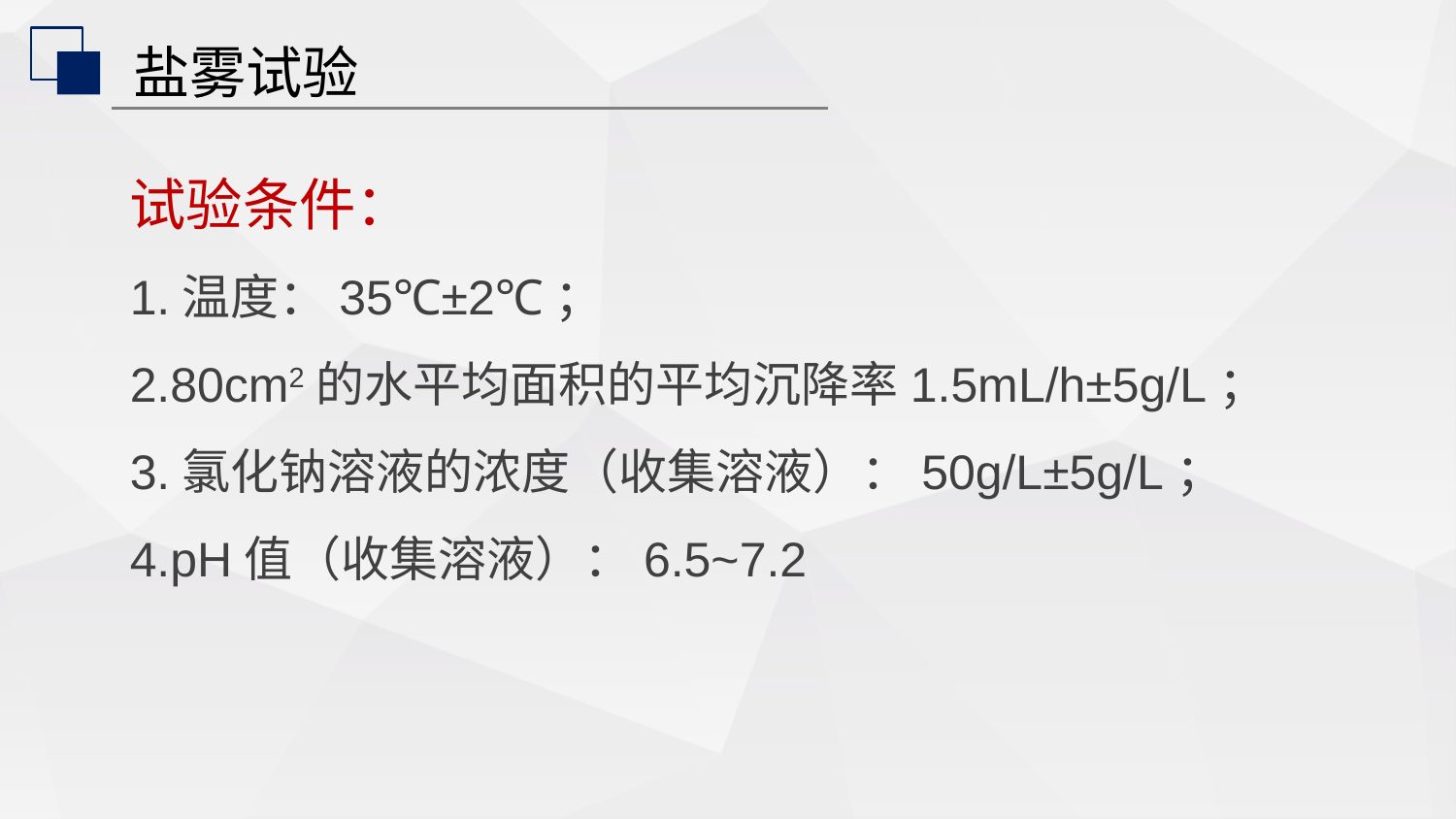

盐雾试验
试验条件：
1.温度：35℃±2℃；
2.80cm2的水平均面积的平均沉降率1.5mL/h±5g/L；
3.氯化钠溶液的浓度（收集溶液）：50g/L±5g/L；
4.pH值（收集溶液）：6.5~7.2